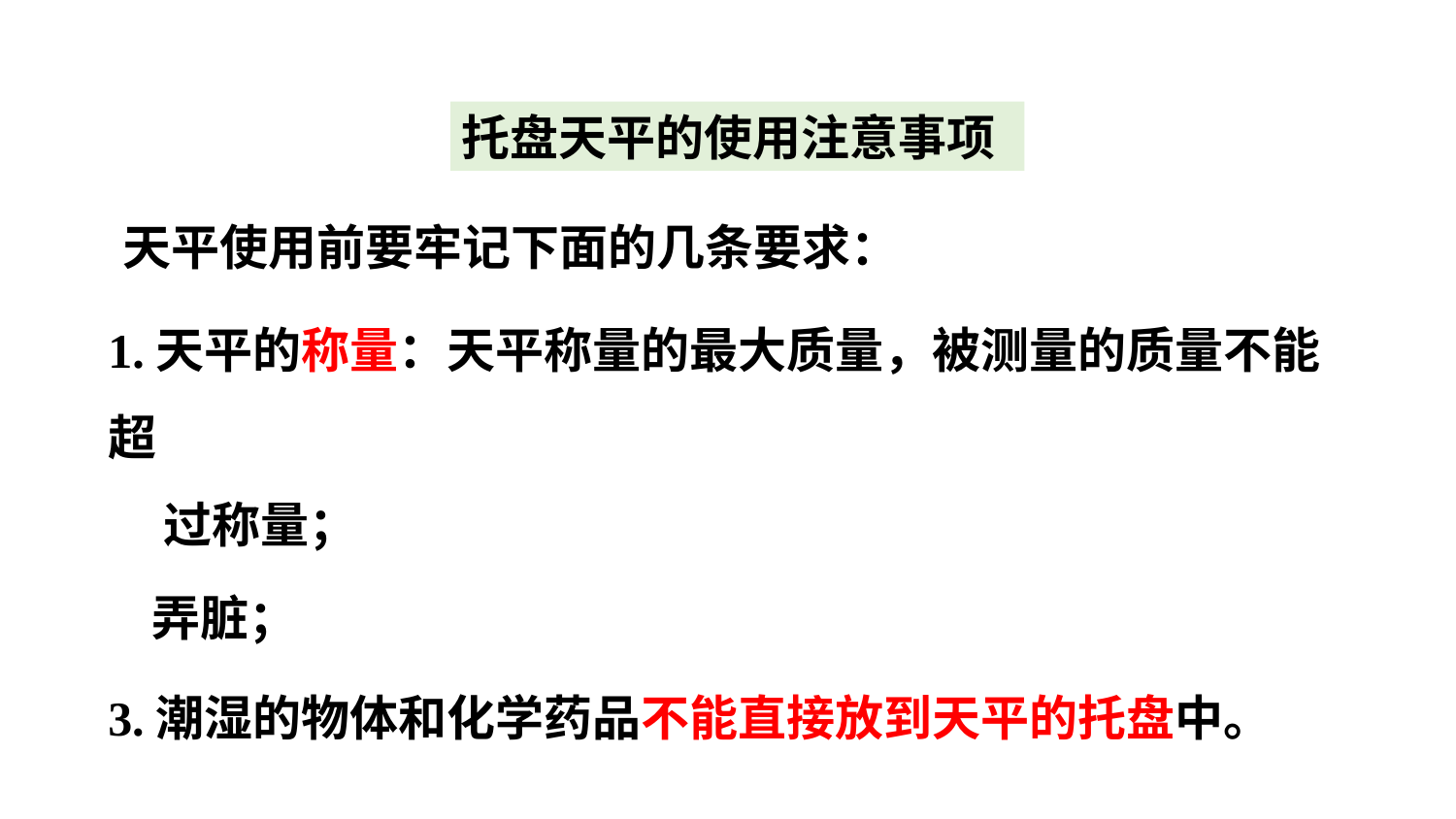

托盘天平的使用注意事项
天平使用前要牢记下面的几条要求：
1.天平的称量：天平称量的最大质量，被测量的质量不能超
    过称量；
1.天平的称量：天平称量的最大质量，被测量的质量不能超过称量；
2.用镊子加减砝码，不能用手接触砝码，不能把砝码弄湿、
   弄脏；
3.潮湿的物体和化学药品不能直接放到天平的托盘中。